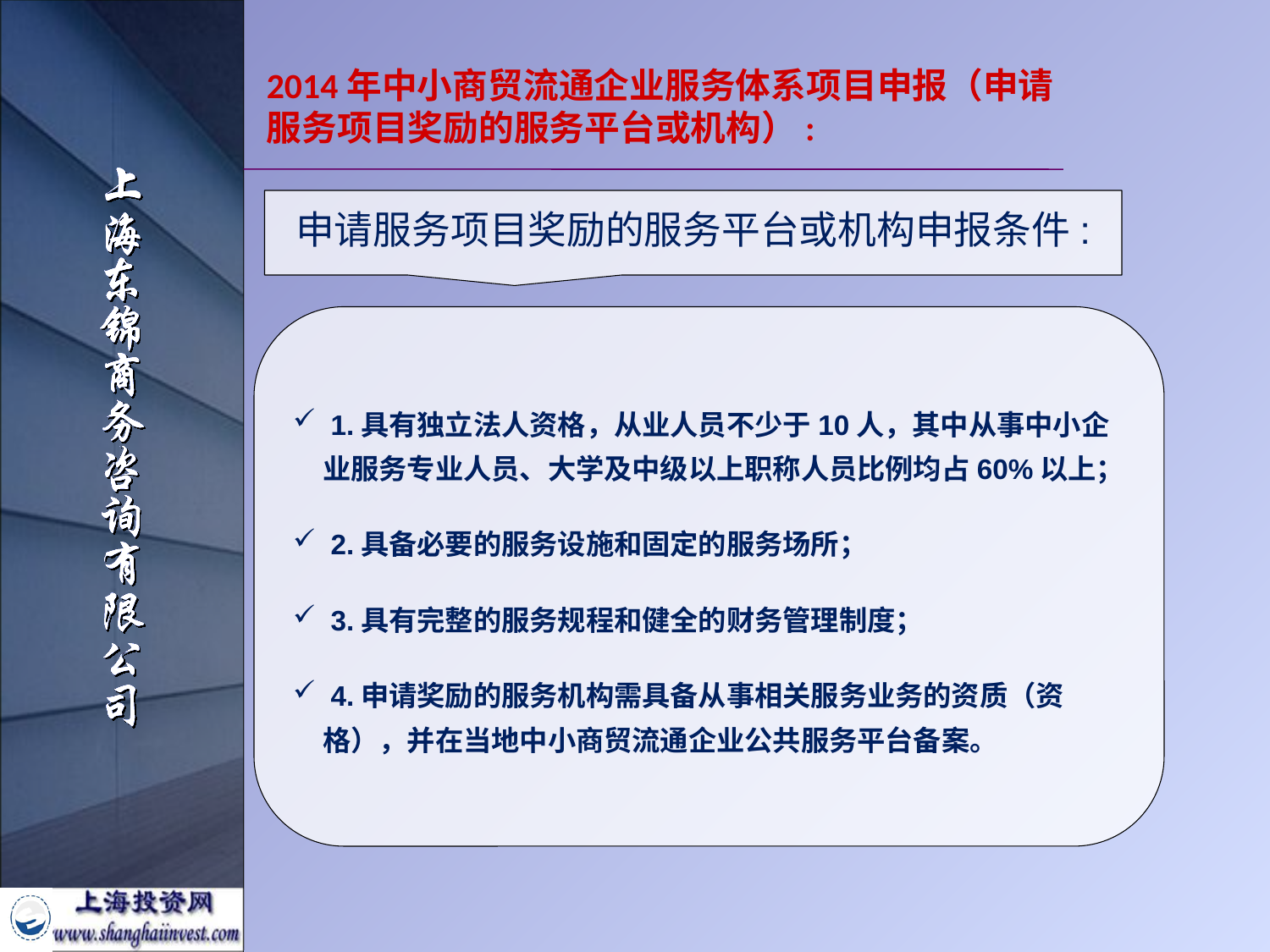

2014年中小商贸流通企业服务体系项目申报（申请服务项目奖励的服务平台或机构）:

申请服务项目奖励的服务平台或机构申报条件:
 1.具有独立法人资格，从业人员不少于10人，其中从事中小企业服务专业人员、大学及中级以上职称人员比例均占60%以上；
 2.具备必要的服务设施和固定的服务场所；
 3.具有完整的服务规程和健全的财务管理制度；
 4.申请奖励的服务机构需具备从事相关服务业务的资质（资格），并在当地中小商贸流通企业公共服务平台备案。